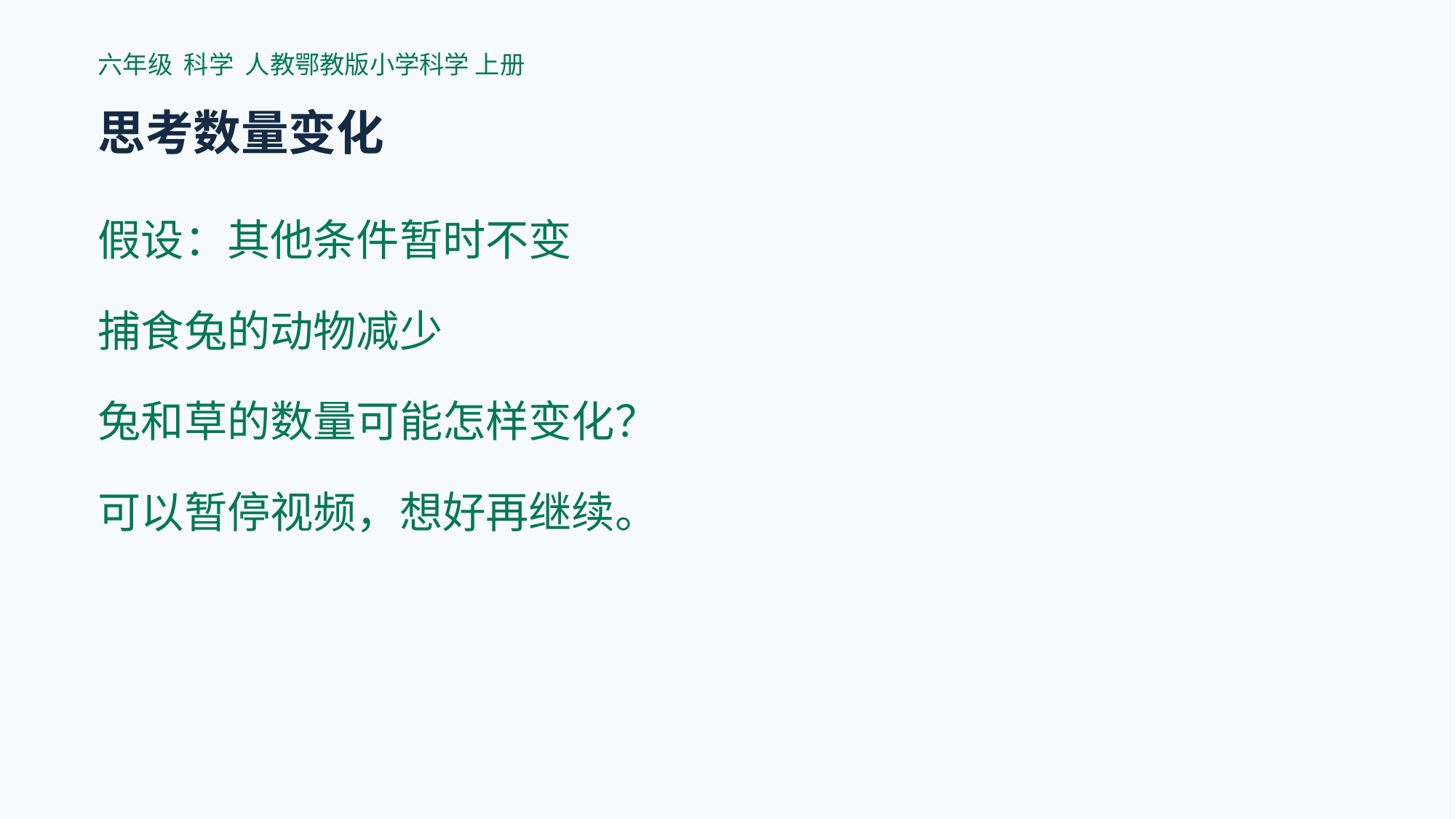

六年级  科学  人教鄂教版小学科学 上册
思考数量变化
假设：其他条件暂时不变
捕食兔的动物减少
兔和草的数量可能怎样变化？
可以暂停视频，想好再继续。